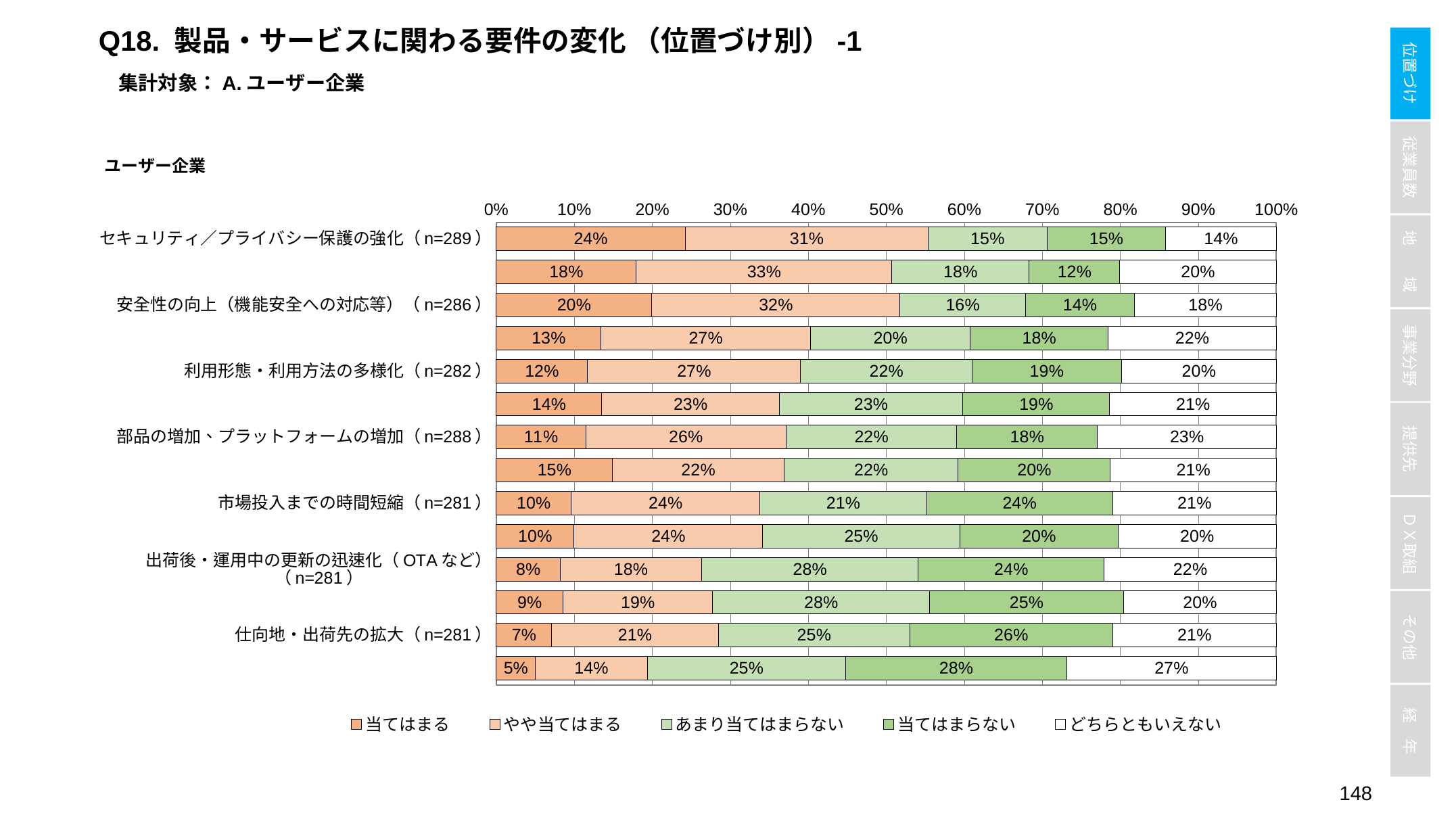

Q18. 製品・サービスに関わる要件の変化 （位置づけ別）-1
集計対象：A.ユーザー企業

### Chart

| Category | 当てはまる | やや当てはまる | あまり当てはまらない | 当てはまらない | どちらともいえない |
|---|---|---|---|---|---|
| セキュリティ／プライバシー保護の強化（n=289） | 0.2422145328719723 | 0.31141868512110726 | 0.1522491349480969 | 0.1522491349480969 | 0.14186851211072665 |
| 適用技術の複雑化・高度化（n=284） | 0.1795774647887324 | 0.3274647887323944 | 0.176056338028169 | 0.11619718309859155 | 0.2007042253521127 |
| 安全性の向上（機能安全への対応等）（n=286） | 0.1993006993006993 | 0.3181818181818182 | 0.16083916083916083 | 0.13986013986013987 | 0.18181818181818182 |
| 高速性／低遅延性の強化（n=283） | 0.13427561837455831 | 0.26855123674911663 | 0.2049469964664311 | 0.17667844522968199 | 0.21554770318021202 |
| 利用形態・利用方法の多様化（n=282） | 0.11702127659574468 | 0.2730496453900709 | 0.2198581560283688 | 0.19148936170212766 | 0.19858156028368795 |
| つながる対象の増加（n=281） | 0.13523131672597866 | 0.2277580071174377 | 0.23487544483985764 | 0.18861209964412812 | 0.21352313167259787 |
| 部品の増加、プラットフォームの増加（n=288） | 0.11458333333333333 | 0.2569444444444444 | 0.21875 | 0.18055555555555555 | 0.22916666666666666 |
| 運用時データの収集・活用拡大（n=282） | 0.14893617021276595 | 0.2198581560283688 | 0.22340425531914893 | 0.1950354609929078 | 0.2127659574468085 |
| 市場投入までの時間短縮（n=281） | 0.09608540925266904 | 0.24199288256227758 | 0.21352313167259787 | 0.23843416370106763 | 0.2099644128113879 |
| 対応すべき規格等の増加（n=281） | 0.099644128113879 | 0.24199288256227758 | 0.2526690391459075 | 0.20284697508896798 | 0.20284697508896798 |
| 出荷後・運用中の更新の迅速化（OTAなど）（n=281） | 0.08185053380782918 | 0.18149466192170818 | 0.2775800711743772 | 0.23843416370106763 | 0.2206405693950178 |
| 開発・製造データの企業間共有への対応・強化（n=281） | 0.08540925266903915 | 0.19217081850533807 | 0.2775800711743772 | 0.2491103202846975 | 0.19572953736654805 |
| 仕向地・出荷先の拡大（n=281） | 0.0711743772241993 | 0.21352313167259787 | 0.24555160142348753 | 0.2597864768683274 | 0.2099644128113879 |
| システムオブシステムズへの対応・強化（n=279） | 0.05017921146953405 | 0.14336917562724014 | 0.25448028673835127 | 0.2831541218637993 | 0.26881720430107525 |
148